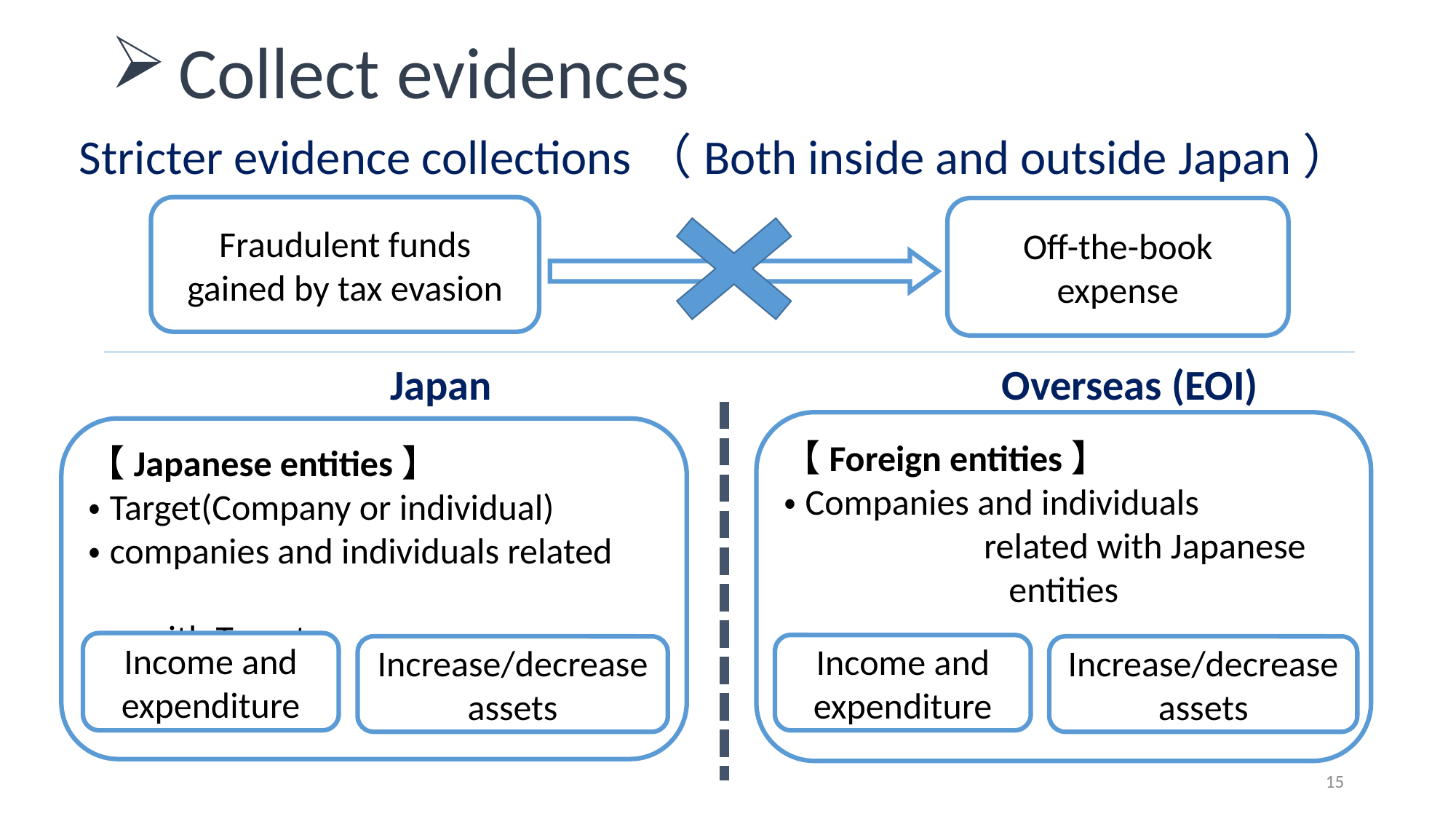

# Collect evidences
Stricter evidence collections（Both inside and outside Japan）

　　　                  Japan                                                     Overseas (EOI)

Fraudulent funds
gained by tax evasion
Off-the-book
expense

【Foreign entities】
・Companies and individuals
　　　　 related with Japanese entities
【Japanese entities】
・Target(Company or individual)
・companies and individuals related
　　　　　　　　　　　　　　　　 with Target
Income and expenditure
Income and expenditure
Increase/decrease
assets
Increase/decrease
assets
15